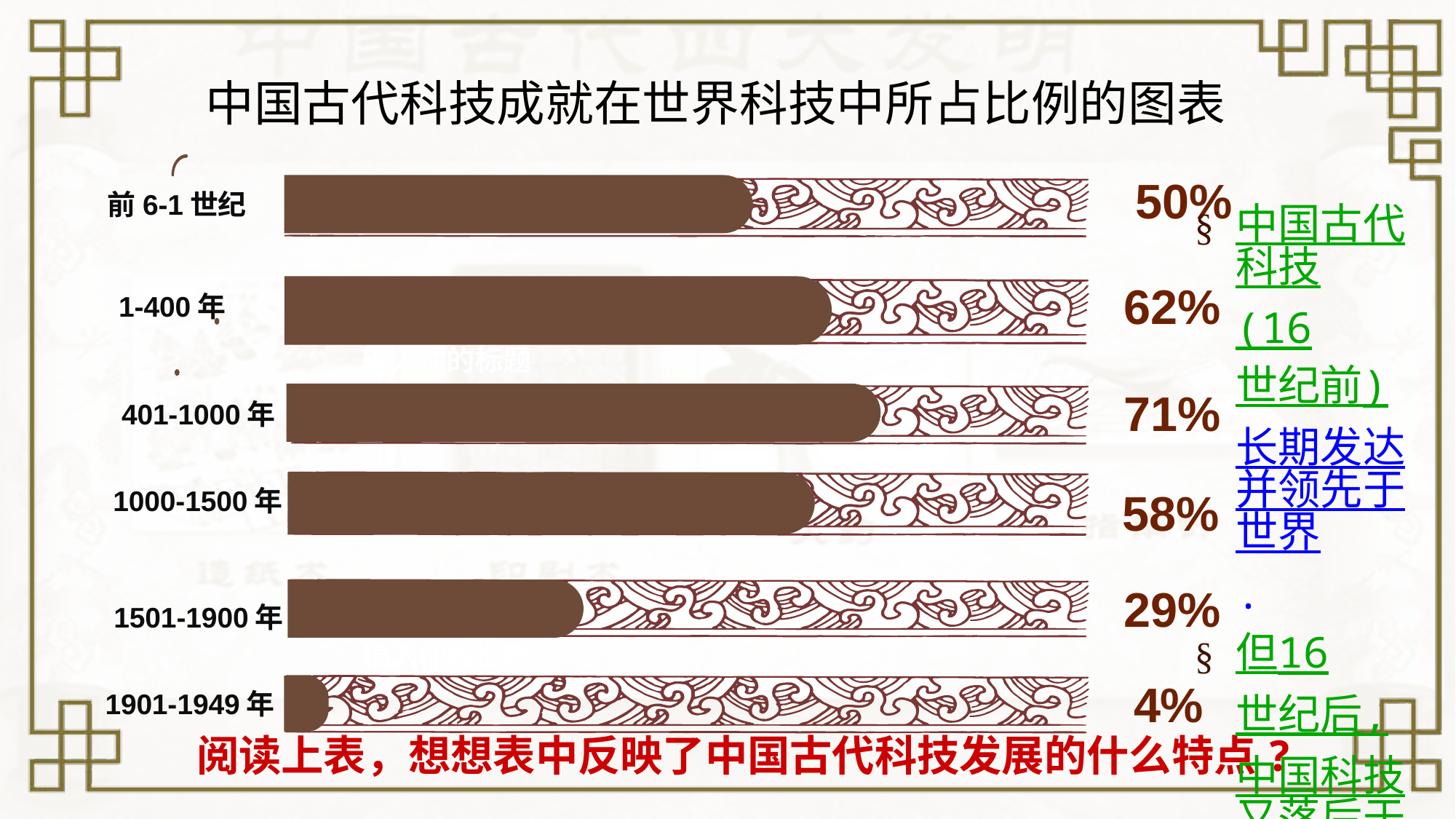

中国古代科技成就在世界科技中所占比例的图表

50%

前6-1世纪

62%

输入你的标题

58%
29%

输入你的标题

中国古代科技(16世纪前)长期发达并领先于世界.
但16世纪后,中国科技又落后于西方.
1-400年
71%

401-1000年
1000-1500年
1501-1900年
4%
1901-1949年
阅读上表，想想表中反映了中国古代科技发展的什么特点?